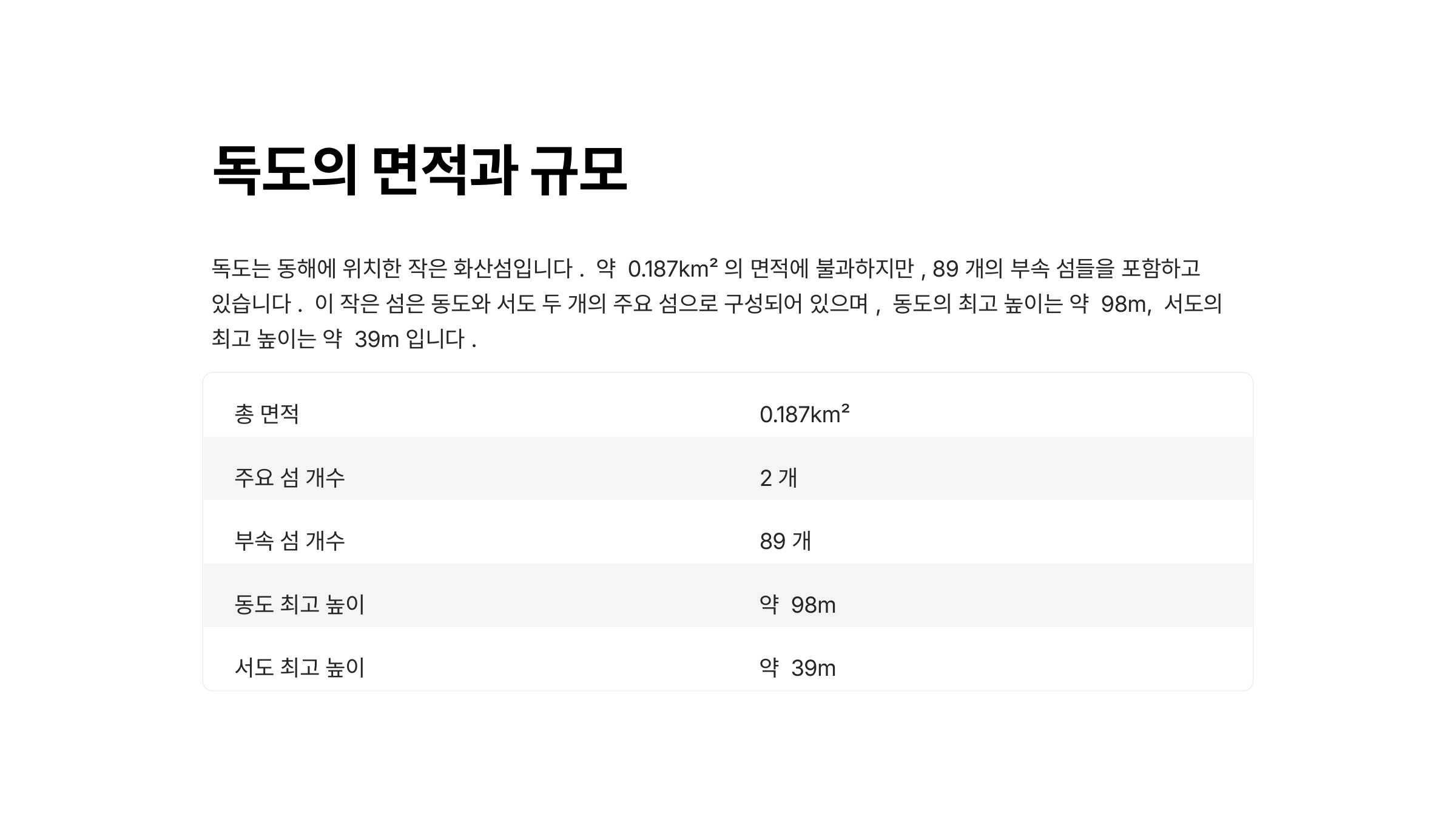

독도의 면적과 규모
독도는 동해에 위치한 작은 화산섬입니다. 약 0.187km²의 면적에 불과하지만, 89개의 부속 섬들을 포함하고 있습니다. 이 작은 섬은 동도와 서도 두 개의 주요 섬으로 구성되어 있으며, 동도의 최고 높이는 약 98m, 서도의 최고 높이는 약 39m입니다.

총 면적
0.187km²

주요 섬 개수
2개

부속 섬 개수
89개

동도 최고 높이
약 98m

서도 최고 높이
약 39m